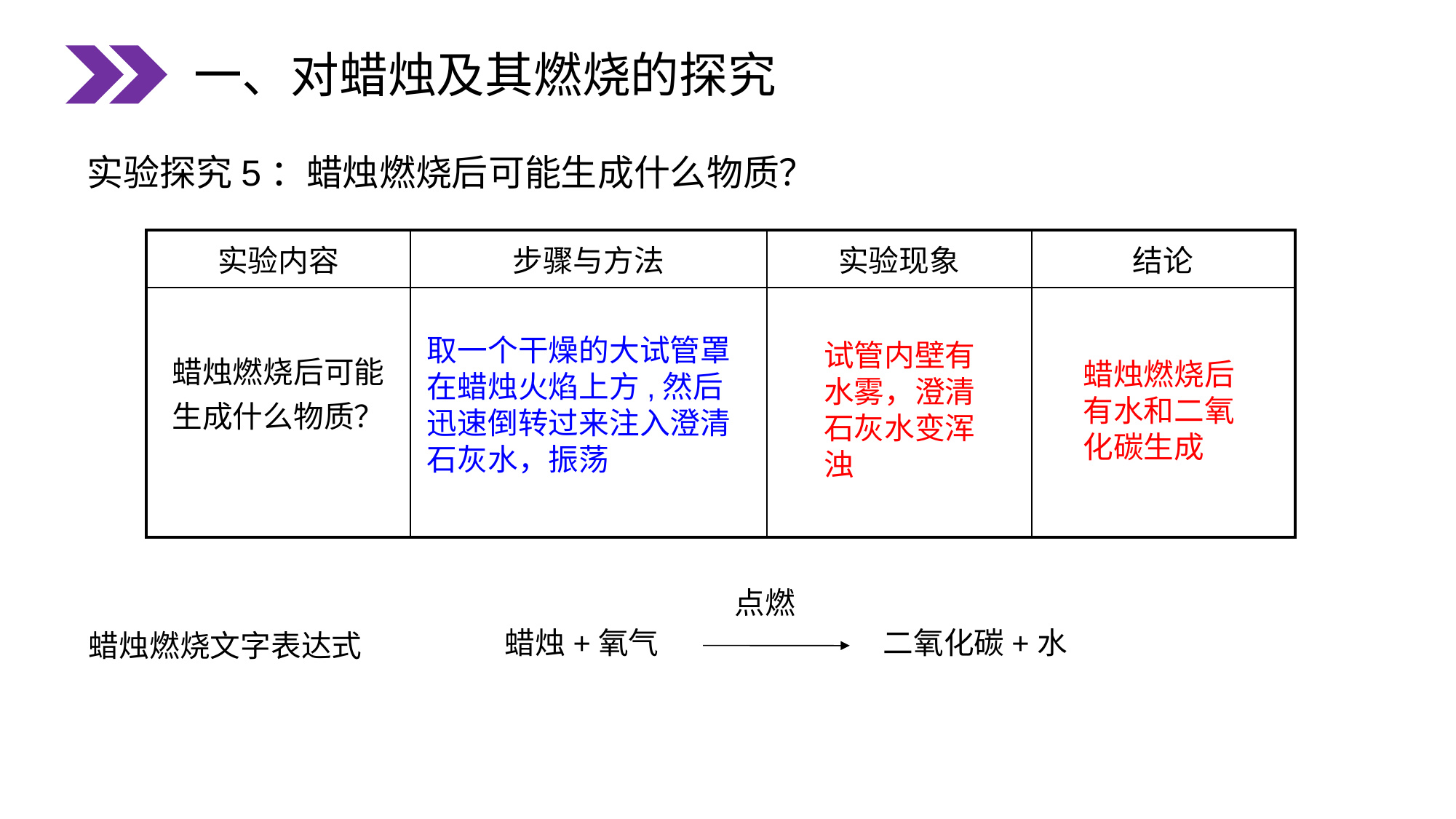

一、对蜡烛及其燃烧的探究
实验探究5：蜡烛燃烧后可能生成什么物质？
| 实验内容 | 步骤与方法 | 实验现象 | 结论 |
| --- | --- | --- | --- |
| 蜡烛燃烧后可能生成什么物质？ |  |  |  |
取一个干燥的大试管罩在蜡烛火焰上方,然后迅速倒转过来注入澄清石灰水，振荡
试管内壁有水雾，澄清石灰水变浑浊
蜡烛燃烧后有水和二氧化碳生成
点燃

二氧化碳+水
蜡烛+氧气
蜡烛燃烧文字表达式